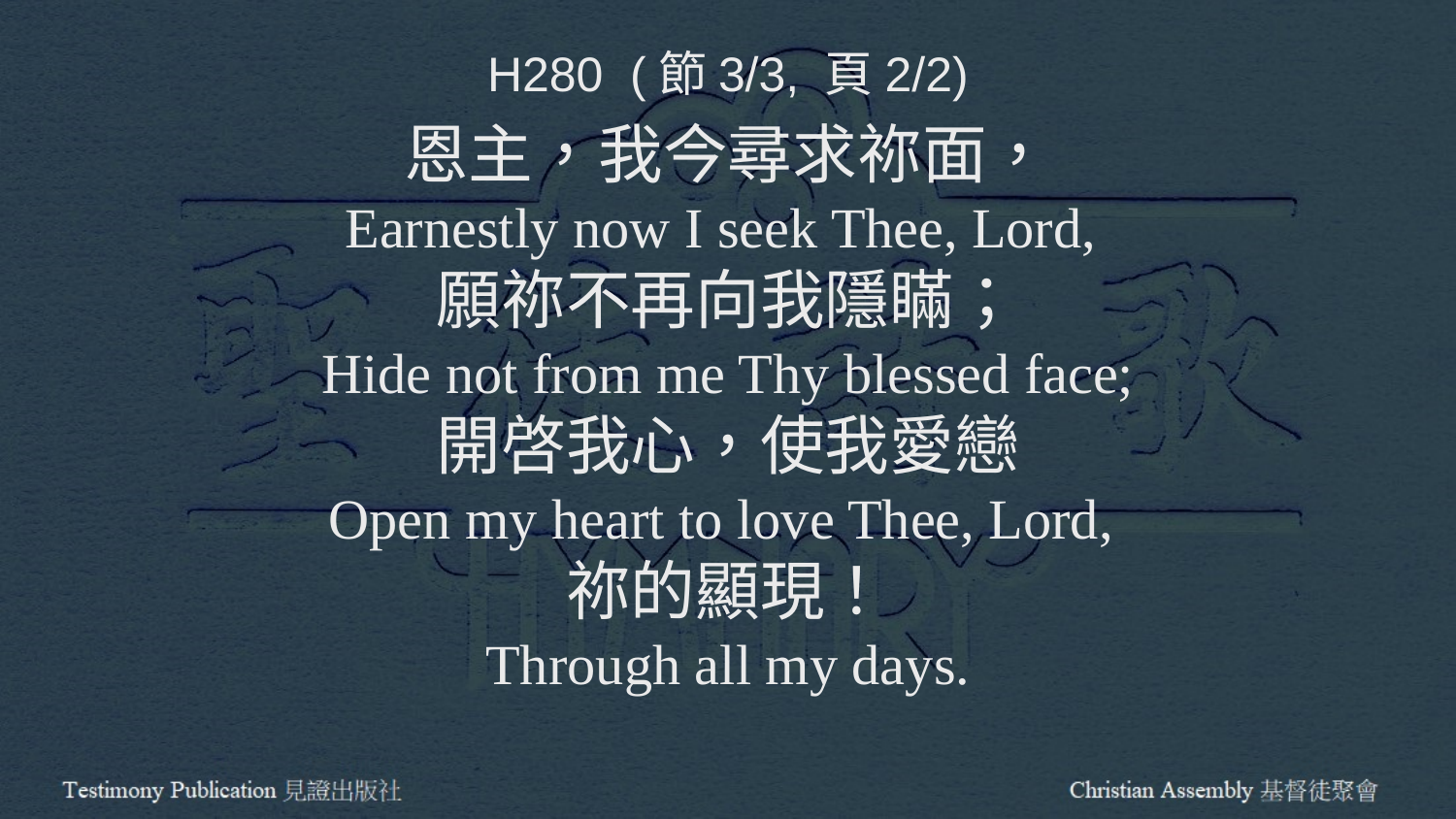

H280  (節3/3, 頁2/2)
恩主，我今尋求祢面，
Earnestly now I seek Thee, Lord,
願祢不再向我隱瞞；
Hide not from me Thy blessed face;
開啓我心，使我愛戀
Open my heart to love Thee, Lord,
祢的顯現！
Through all my days.